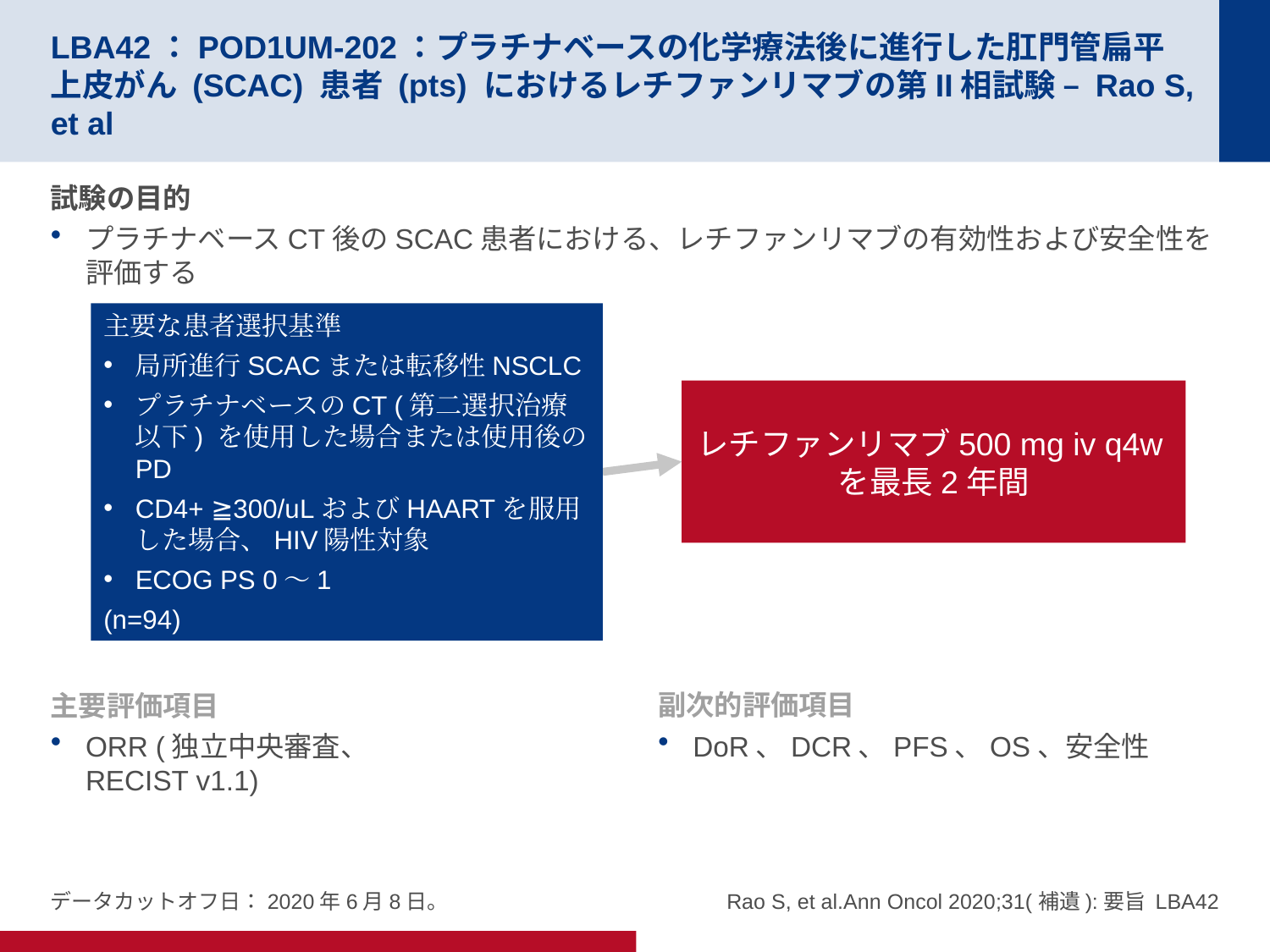

# LBA42：POD1UM-202：プラチナベースの化学療法後に進行した肛門管扁平上皮がん (SCAC) 患者 (pts) におけるレチファンリマブの第II相試験 – Rao S, et al
試験の目的
プラチナベースCT後のSCAC患者における、レチファンリマブの有効性および安全性を評価する
主要な患者選択基準
局所進行SCACまたは転移性NSCLC
プラチナベースのCT (第二選択治療以下) を使用した場合または使用後のPD
CD4+ ≧300/uLおよびHAARTを服用した場合、HIV陽性対象
ECOG PS 0～1
(n=94)
レチファンリマブ500 mg iv q4wを最長2年間
主要評価項目
ORR (独立中央審査、
RECIST v1.1)

副次的評価項目
DoR、DCR、PFS、OS、安全性
データカットオフ日：2020年6月8日。
Rao S, et al.Ann Oncol 2020;31(補遺):要旨 LBA42